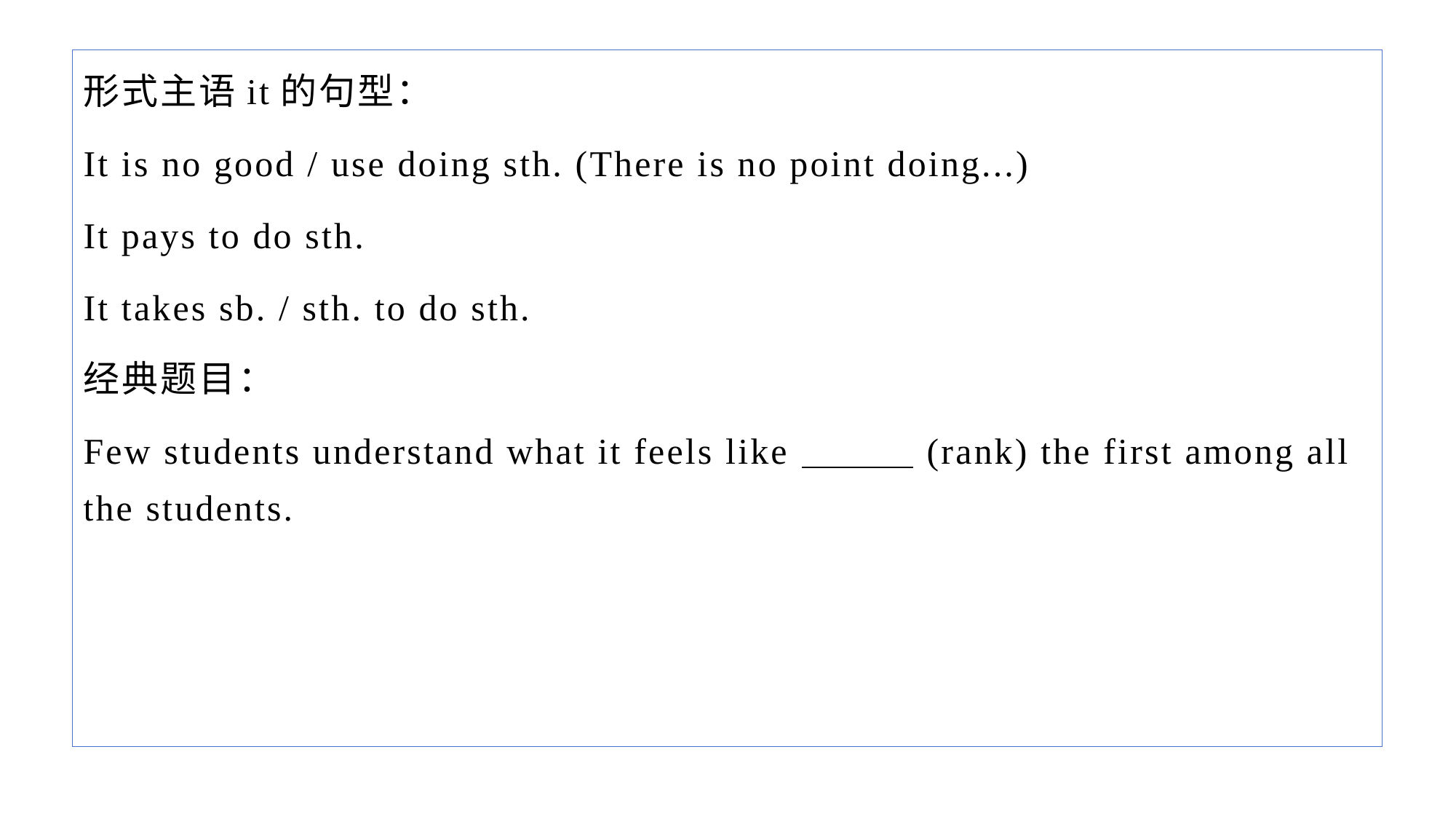

形式主语it的句型：
It is no good / use doing sth. (There is no point doing...)
It pays to do sth.
It takes sb. / sth. to do sth.
经典题目：
Few students understand what it feels like            (rank) the first among all the students.